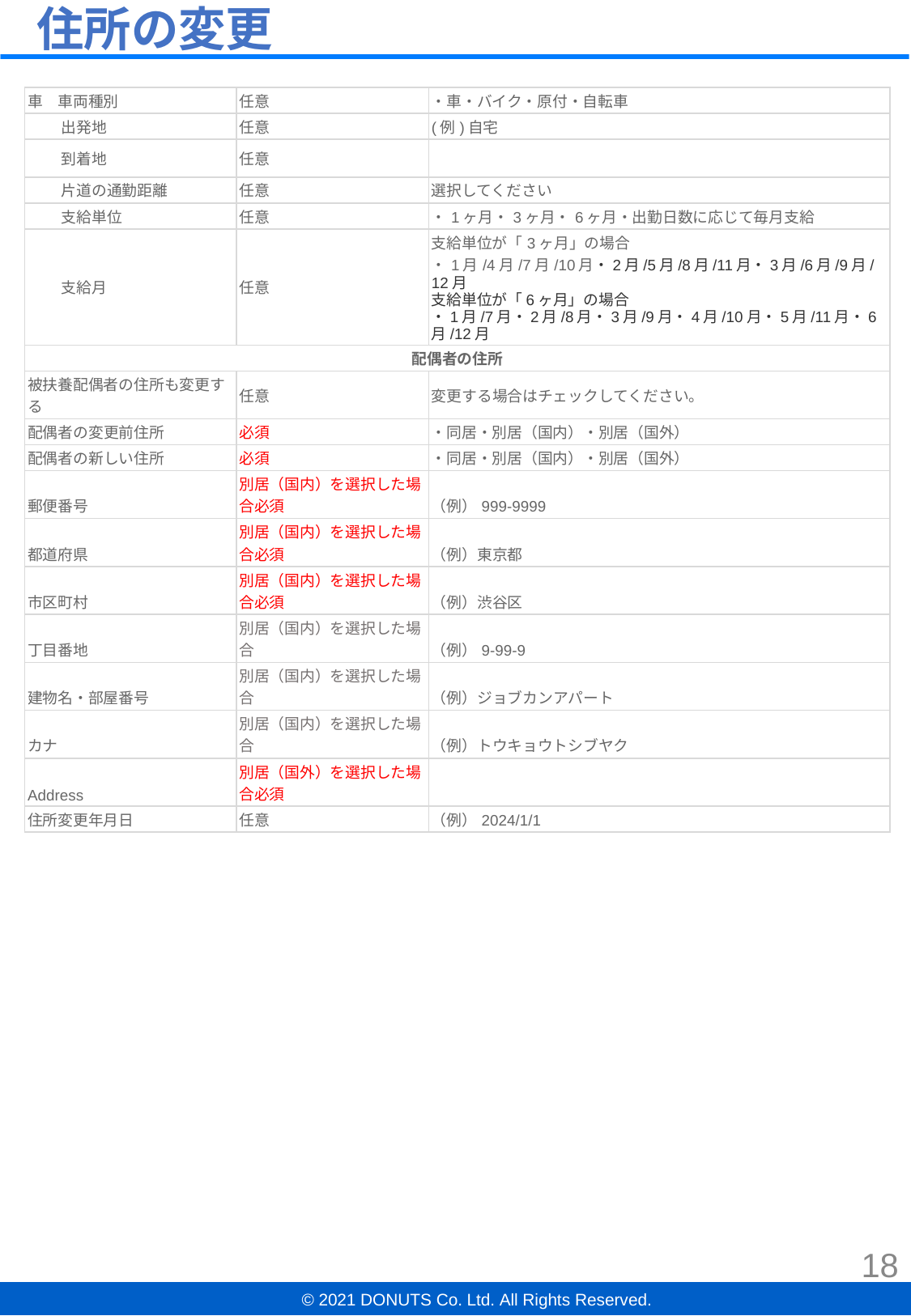

# 住所の変更
| 車　車両種別 | 任意 | ・車・バイク・原付・自転車 |
| --- | --- | --- |
| 出発地 | 任意 | (例)自宅 |
| 到着地 | 任意 |  |
| 片道の通勤距離 | 任意 | 選択してください |
| 支給単位 | 任意 | ・1ヶ月・3ヶ月・6ヶ月・出勤日数に応じて毎月支給 |
| 支給月 | 任意 | 支給単位が「3ヶ月」の場合 ・1月/4月/7月/10月・2月/5月/8月/11月・3月/6月/9月/12月 支給単位が「6ヶ月」の場合 ・1月/7月・2月/8月・3月/9月・4月/10月・5月/11月・6月/12月 |
| 配偶者の住所 |  |  |
| 被扶養配偶者の住所も変更する | 任意 | 変更する場合はチェックしてください。 |
| 配偶者の変更前住所 | 必須 | ・同居・別居（国内）・別居（国外） |
| 配偶者の新しい住所 | 必須 | ・同居・別居（国内）・別居（国外） |
| 郵便番号 | 別居（国内）を選択した場合必須 | （例）999-9999 |
| 都道府県 | 別居（国内）を選択した場合必須 | （例）東京都 |
| 市区町村 | 別居（国内）を選択した場合必須 | （例）渋谷区 |
| 丁目番地 | 別居（国内）を選択した場合 | （例）9-99-9 |
| 建物名・部屋番号 | 別居（国内）を選択した場合 | （例）ジョブカンアパート |
| カナ | 別居（国内）を選択した場合 | （例）トウキョウトシブヤク |
| Address | 別居（国外）を選択した場合必須 |  |
| 住所変更年月日 | 任意 | （例）2024/1/1 |
18